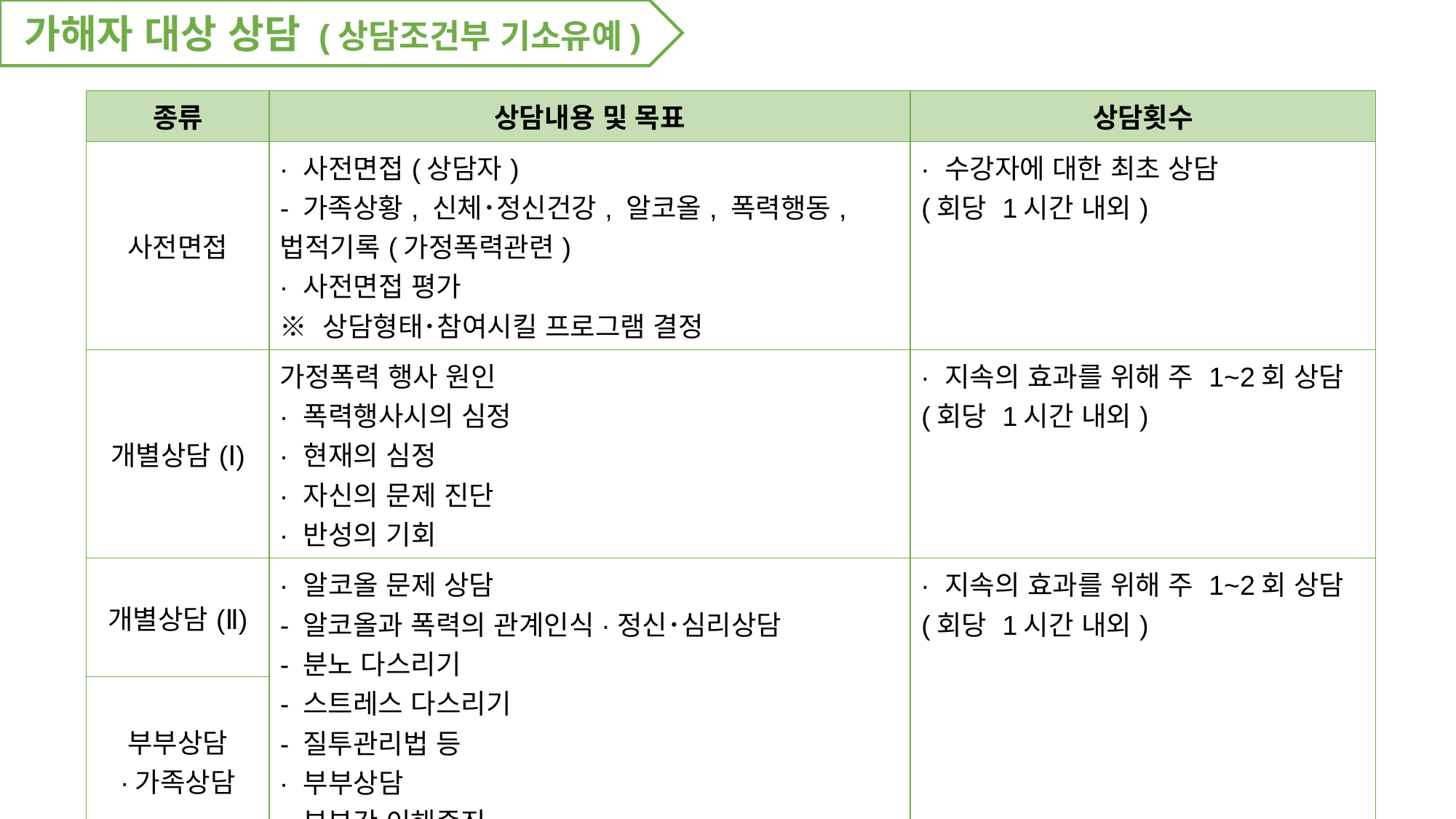

가해자 대상 상담 (상담조건부 기소유예)
| 종류 | 상담내용 및 목표 | 상담횟수 |
| --- | --- | --- |
| 사전면접 | ∙ 사전면접(상담자) - 가족상황, 신체･정신건강, 알코올, 폭력행동, 법적기록(가정폭력관련) ∙ 사전면접 평가 ※ 상담형태･참여시킬 프로그램 결정 | ∙ 수강자에 대한 최초 상담 (회당 1시간 내외) |
| 개별상담(Ⅰ) | 가정폭력 행사 원인 ∙ 폭력행사시의 심정 ∙ 현재의 심정 ∙ 자신의 문제 진단 ∙ 반성의 기회 | ∙ 지속의 효과를 위해 주 1~2회 상담(회당 1시간 내외) |
| 개별상담(Ⅱ) | ∙ 알코올 문제 상담 - 알코올과 폭력의 관계인식 ∙ 정신･심리상담 - 분노 다스리기 - 스트레스 다스리기 - 질투관리법 등 ∙ 부부상담 - 부부간 이해증진 | ∙ 지속의 효과를 위해 주 1~2회 상담(회당 1시간 내외) |
| 부부상담 ·가족상담 |  |  |